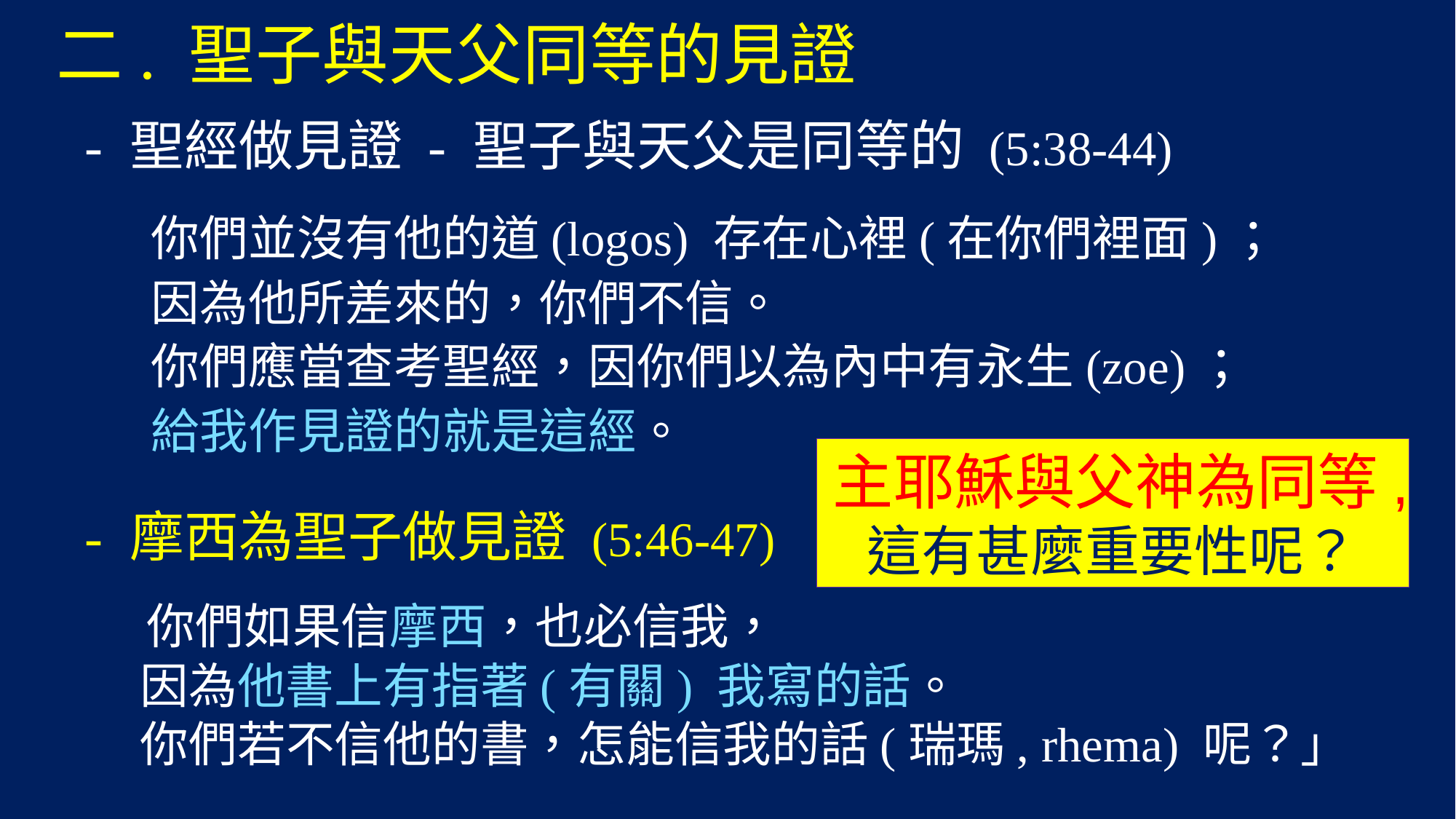

# 二. 聖子與天父同等的見證
- 聖經做見證 - 聖子與天父是同等的 (5:38-44)

     你們並沒有他的道(logos) 存在心裡(在你們裡面)；
     因為他所差來的，你們不信。
     你們應當查考聖經，因你們以為內中有永生(zoe)；
     給我作見證的就是這經。

- 摩西為聖子做見證 (5:46-47)

    你們如果信摩西，也必信我，
    因為他書上有指著(有關) 我寫的話。
    你們若不信他的書，怎能信我的話(瑞瑪, rhema) 呢？」

主耶穌與父神為同等,
這有甚麼重要性呢？